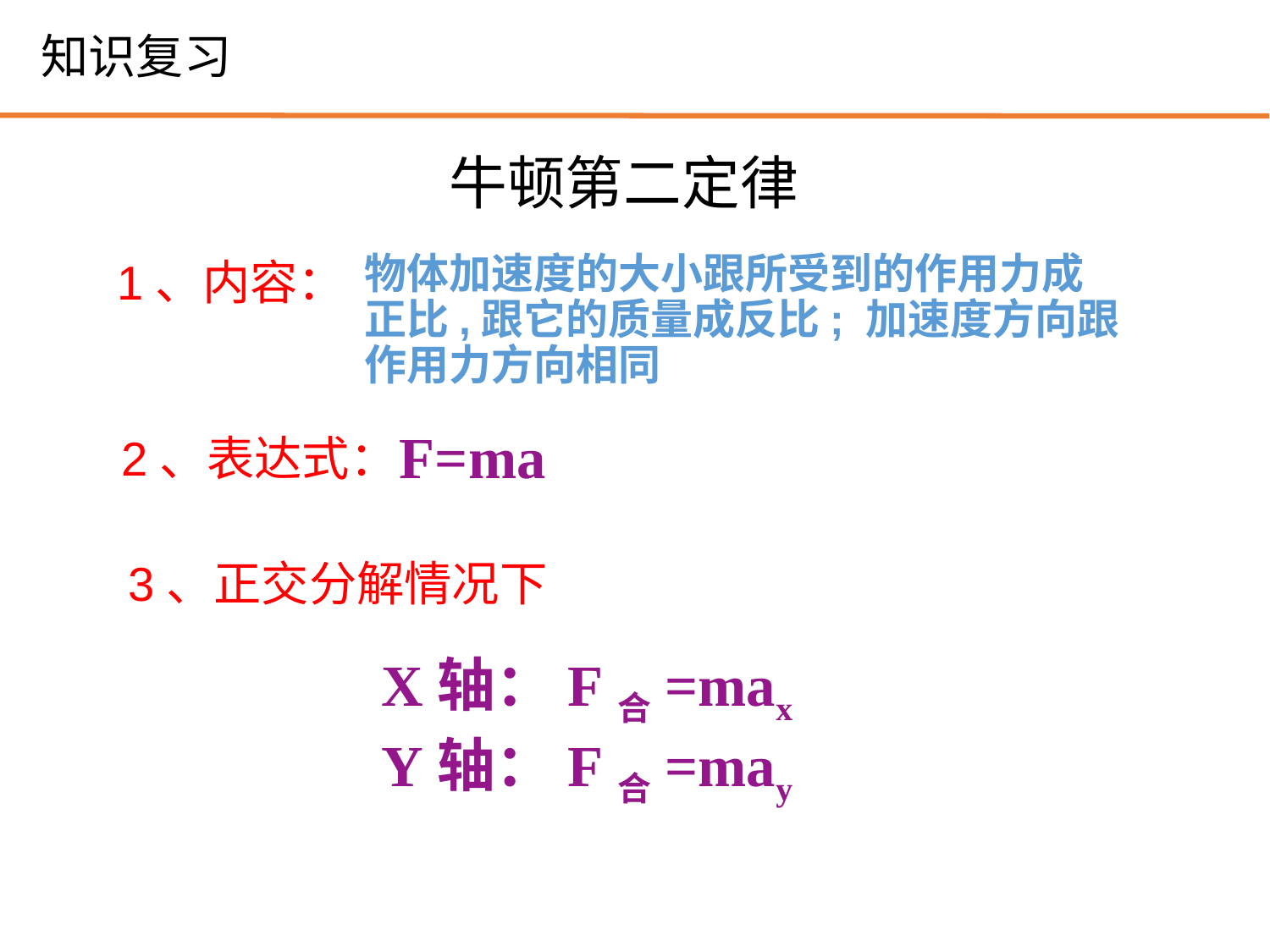

知识复习
牛顿第二定律
物体加速度的大小跟所受到的作用力成正比,跟它的质量成反比; 加速度方向跟作用力方向相同
1、内容：
2、表达式：
F=ma
3、正交分解情况下
X轴：F合=max
Y轴：F合=may